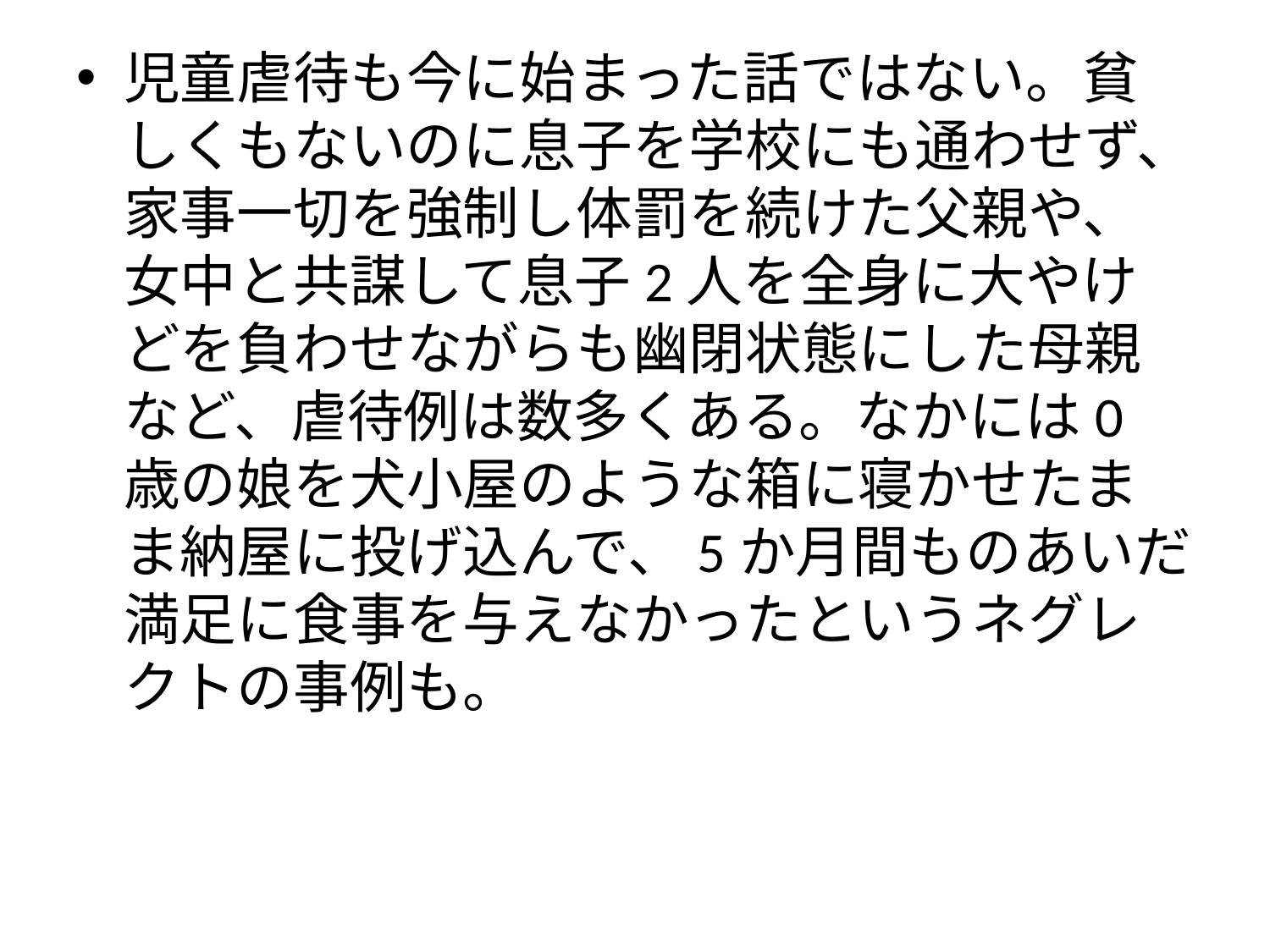

児童虐待も今に始まった話ではない。貧しくもないのに息子を学校にも通わせず、家事一切を強制し体罰を続けた父親や、女中と共謀して息子2人を全身に大やけどを負わせながらも幽閉状態にした母親など、虐待例は数多くある。なかには0歳の娘を犬小屋のような箱に寝かせたまま納屋に投げ込んで、5か月間ものあいだ満足に食事を与えなかったというネグレクトの事例も。